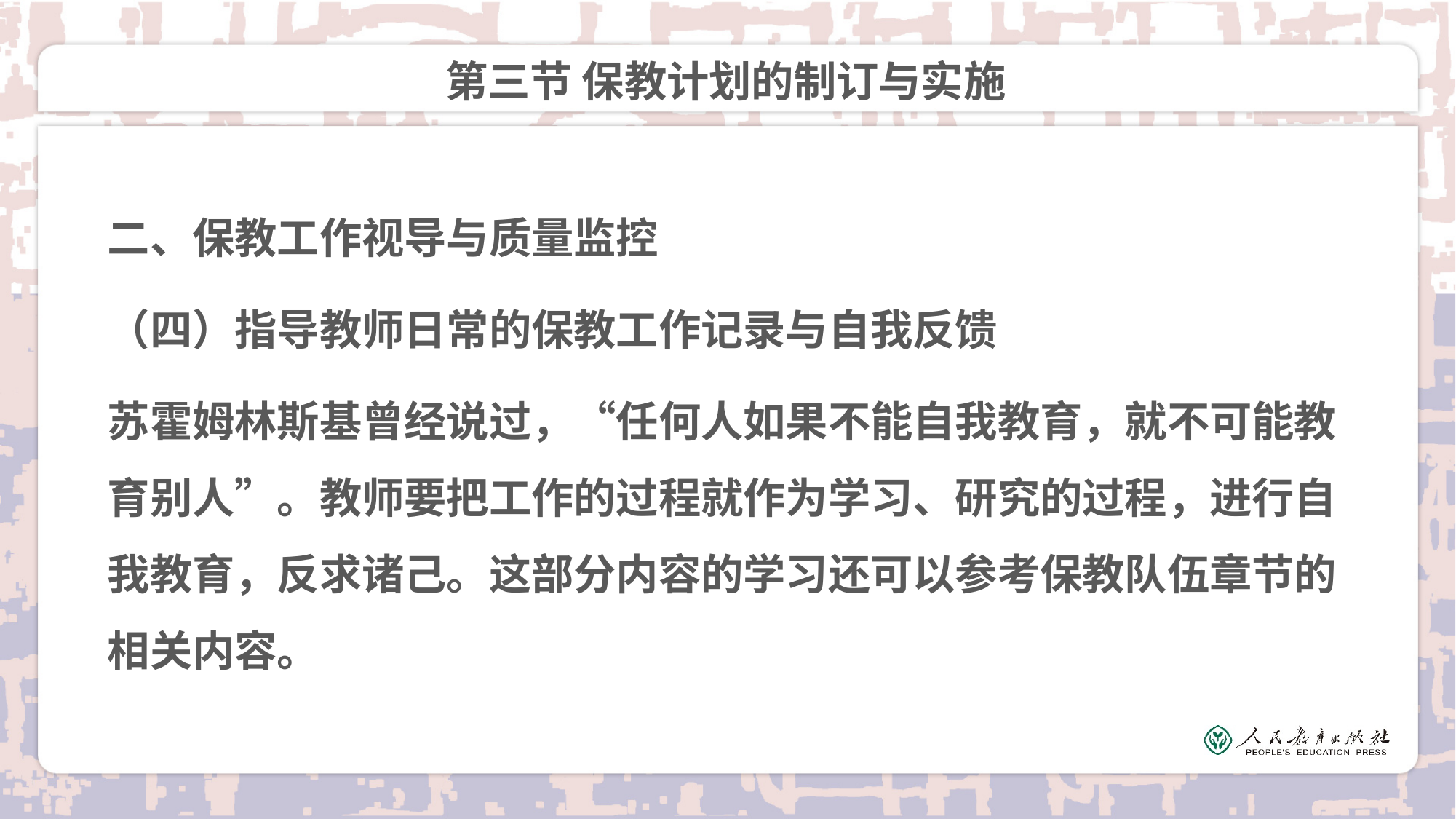

# 第三节 保教计划的制订与实施
二、保教工作视导与质量监控
（四）指导教师日常的保教工作记录与自我反馈
苏霍姆林斯基曾经说过，“任何人如果不能自我教育，就不可能教育别人”。教师要把工作的过程就作为学习、研究的过程，进行自我教育，反求诸己。这部分内容的学习还可以参考保教队伍章节的相关内容。